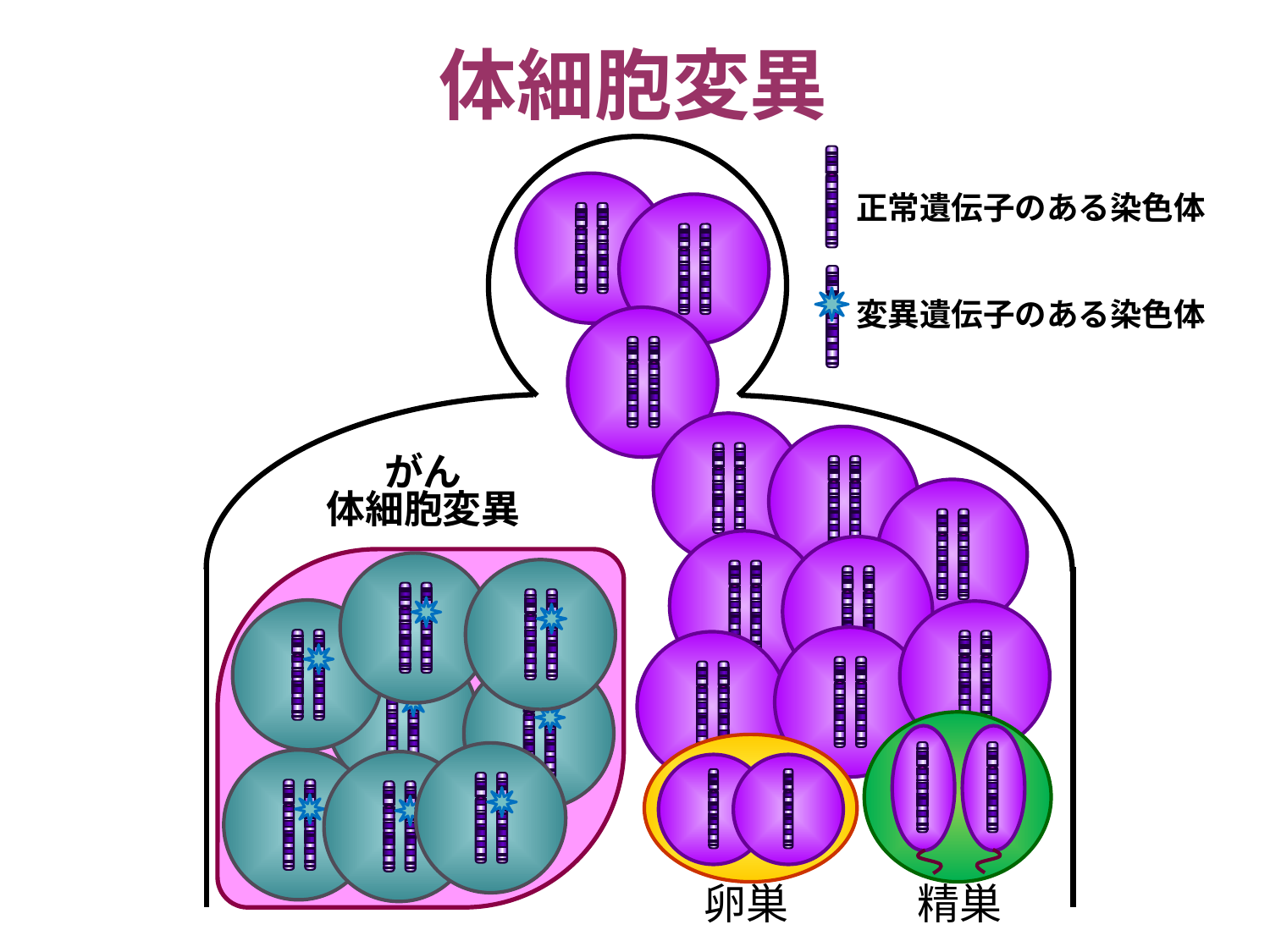

体細胞変異

正常遺伝子のある染色体

変異遺伝子のある染色体

がん
体細胞変異

卵巣
精巣